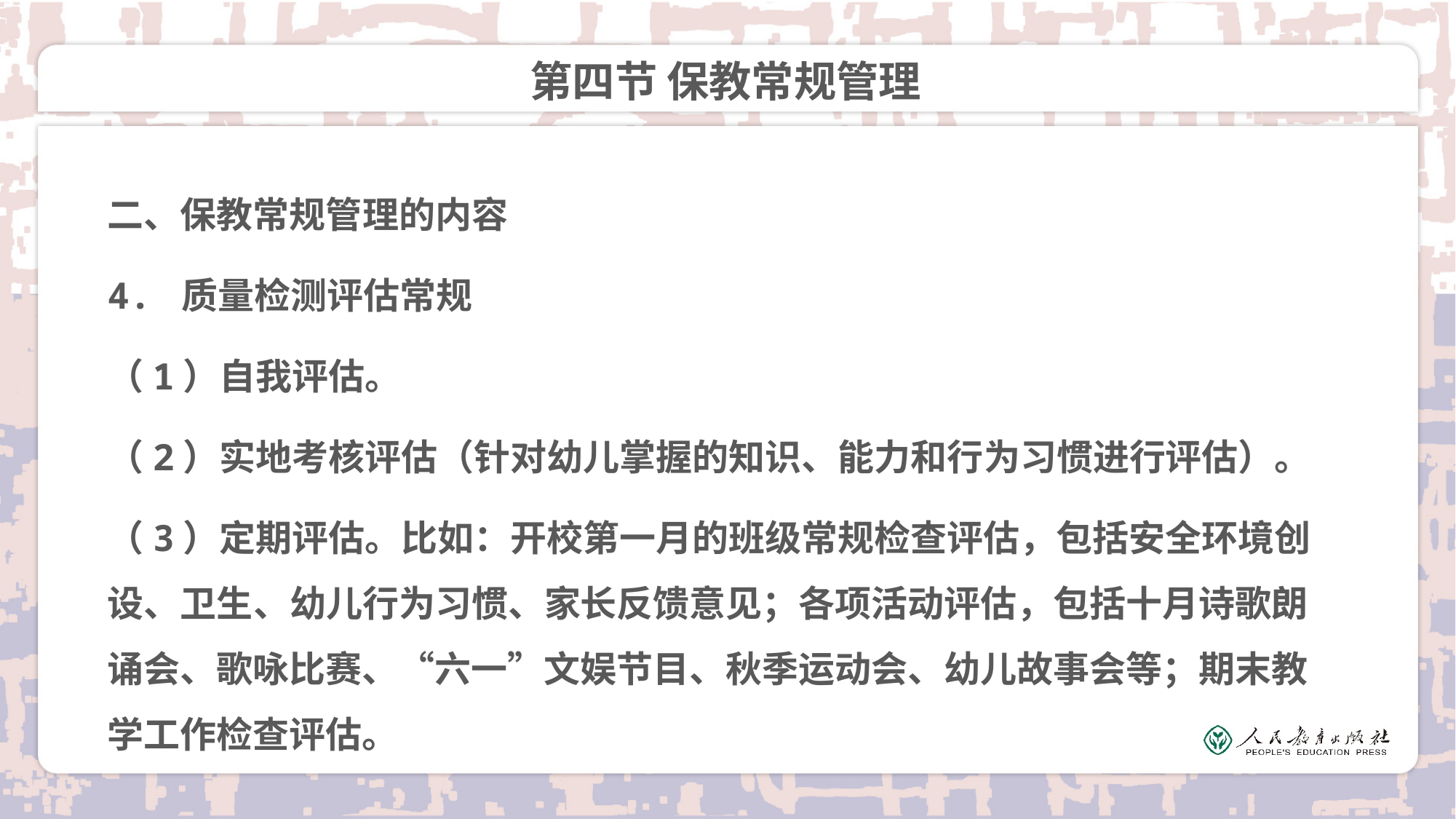

# 第四节 保教常规管理
二、保教常规管理的内容
4. 质量检测评估常规
（1）自我评估。
（2）实地考核评估（针对幼儿掌握的知识、能力和行为习惯进行评估）。
（3）定期评估。比如：开校第一月的班级常规检查评估，包括安全环境创设、卫生、幼儿行为习惯、家长反馈意见；各项活动评估，包括十月诗歌朗诵会、歌咏比赛、“六一”文娱节目、秋季运动会、幼儿故事会等；期末教学工作检查评估。